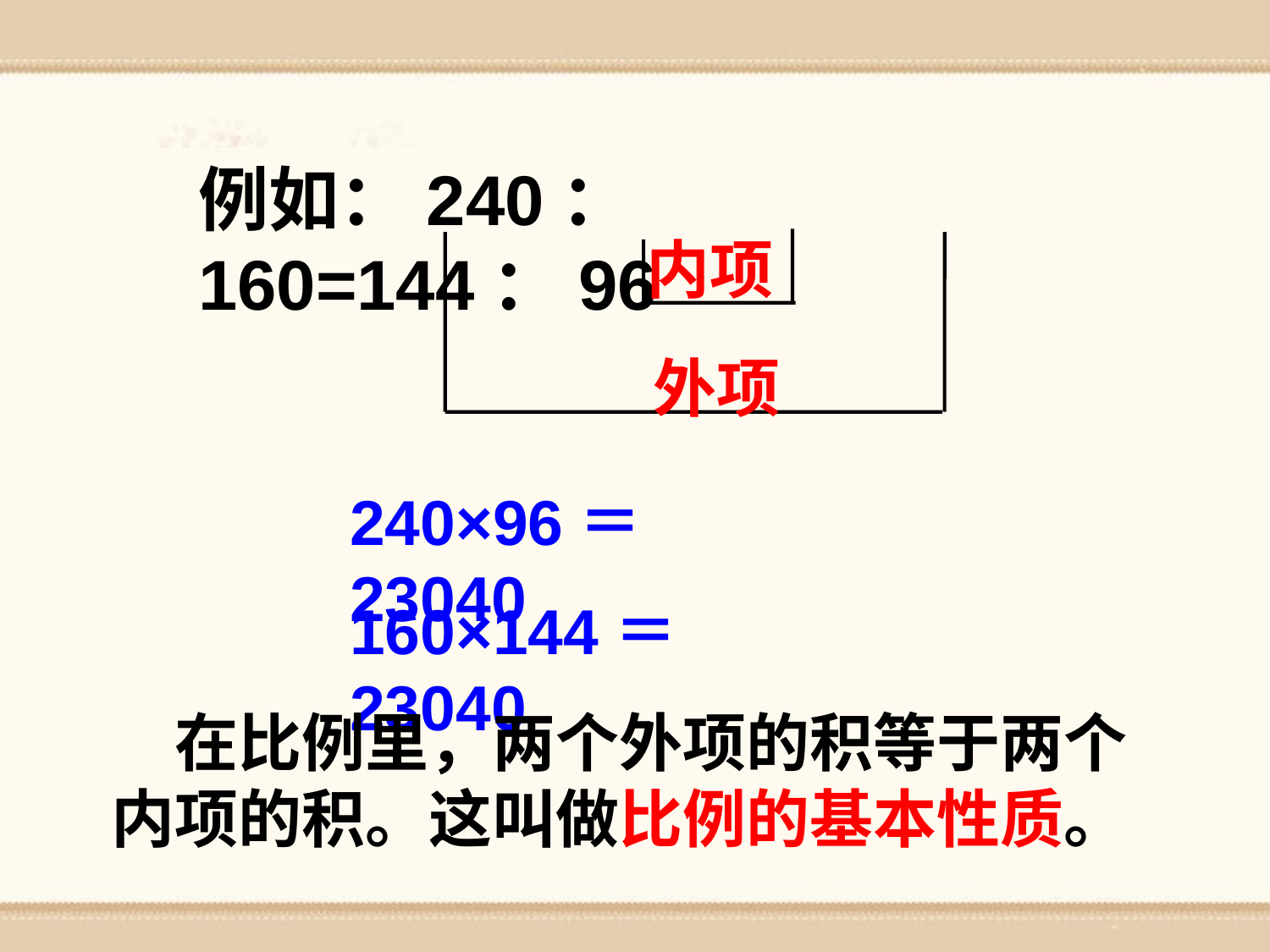

例如：240：160=144：96
内项

外项
240×96＝23040
160×144＝23040
在比例里，两个外项的积等于两个内项的积。这叫做比例的基本性质。